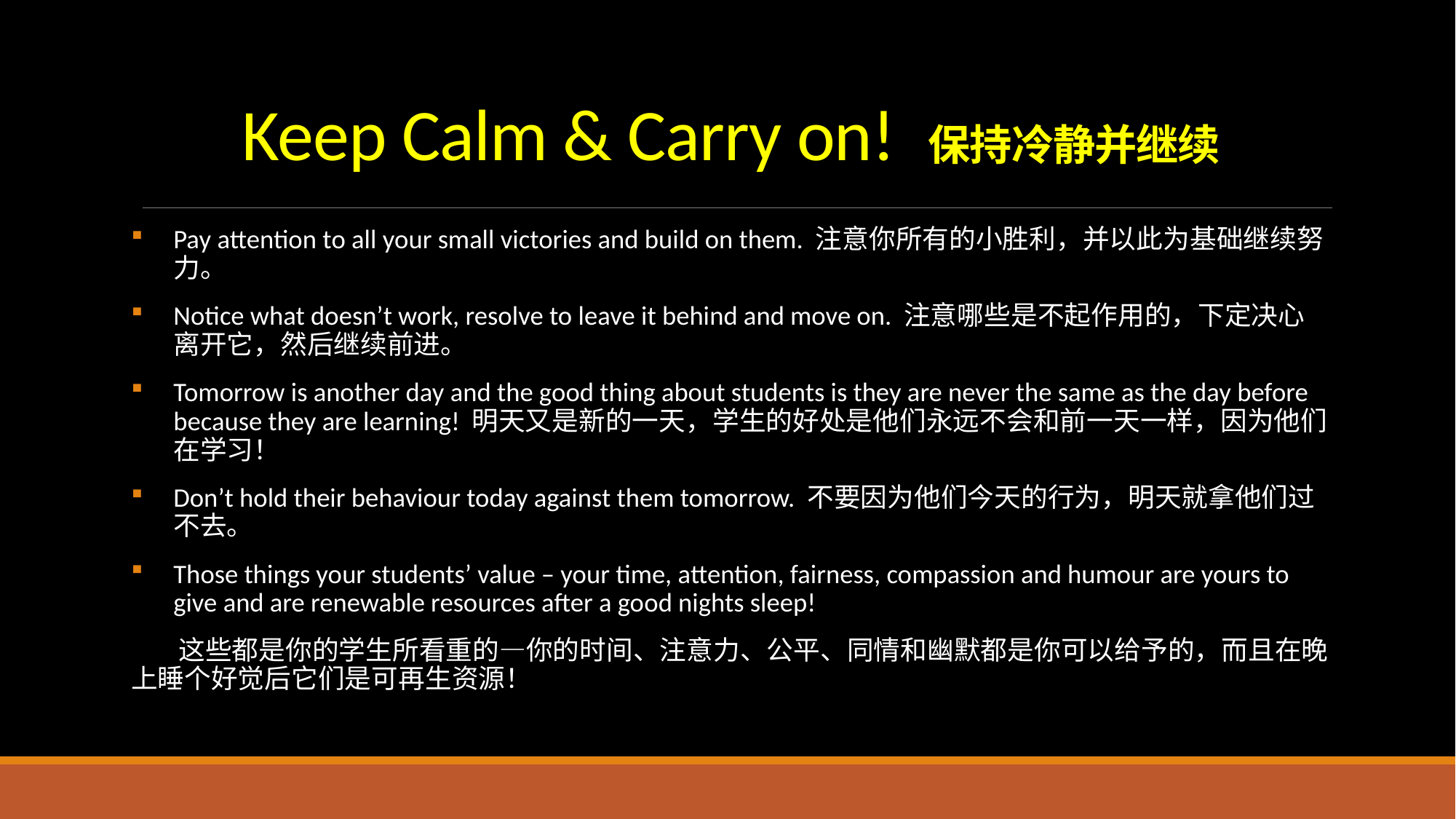

# Keep Calm & Carry on! 保持冷静并继续
Pay attention to all your small victories and build on them. 注意你所有的小胜利，并以此为基础继续努力。
Notice what doesn’t work, resolve to leave it behind and move on. 注意哪些是不起作用的，下定决心离开它，然后继续前进。
Tomorrow is another day and the good thing about students is they are never the same as the day before because they are learning! 明天又是新的一天，学生的好处是他们永远不会和前一天一样，因为他们在学习！
Don’t hold their behaviour today against them tomorrow. 不要因为他们今天的行为，明天就拿他们过不去。
Those things your students’ value – your time, attention, fairness, compassion and humour are yours to give and are renewable resources after a good nights sleep!
       这些都是你的学生所看重的—你的时间、注意力、公平、同情和幽默都是你可以给予的，而且在晚上睡个好觉后它们是可再生资源！